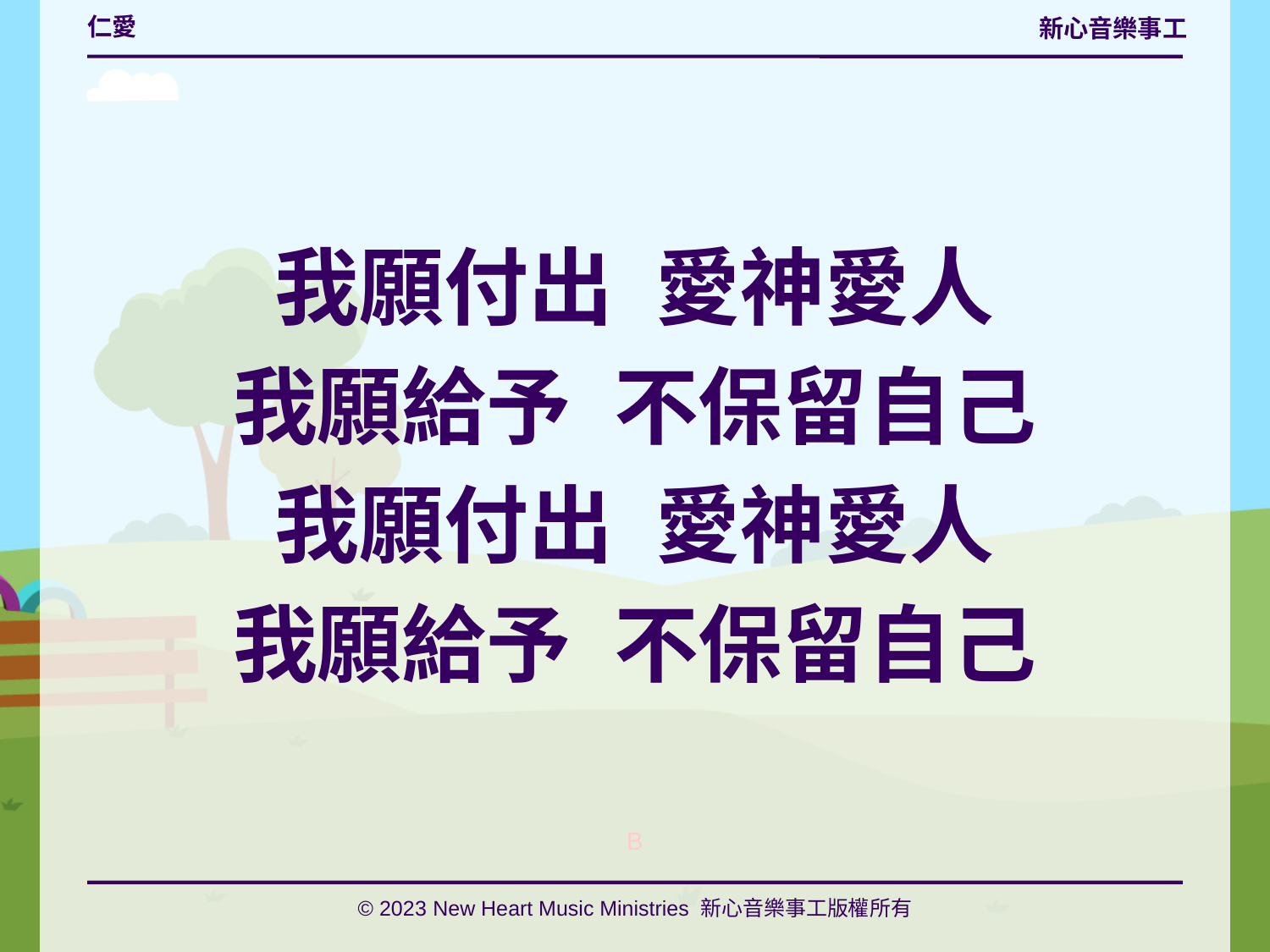

# 仁愛
我願付出	愛神愛人
我願給予 	不保留自己
我願付出	愛神愛人
我願給予 	不保留自己
B
© 2023 New Heart Music Ministries 新心音樂事工版權所有